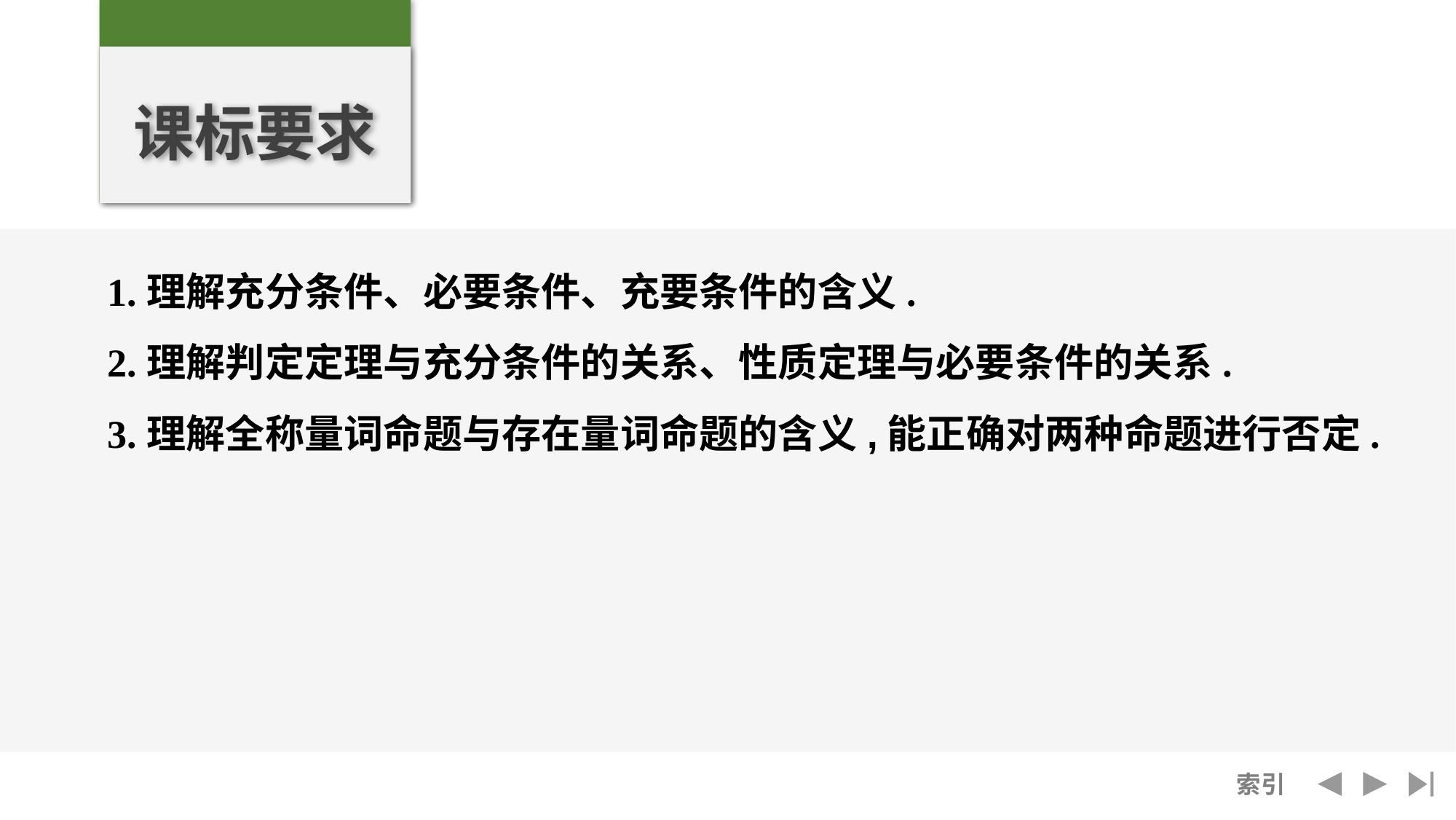

1.理解充分条件、必要条件、充要条件的含义.
2.理解判定定理与充分条件的关系、性质定理与必要条件的关系.
3.理解全称量词命题与存在量词命题的含义,能正确对两种命题进行否定.